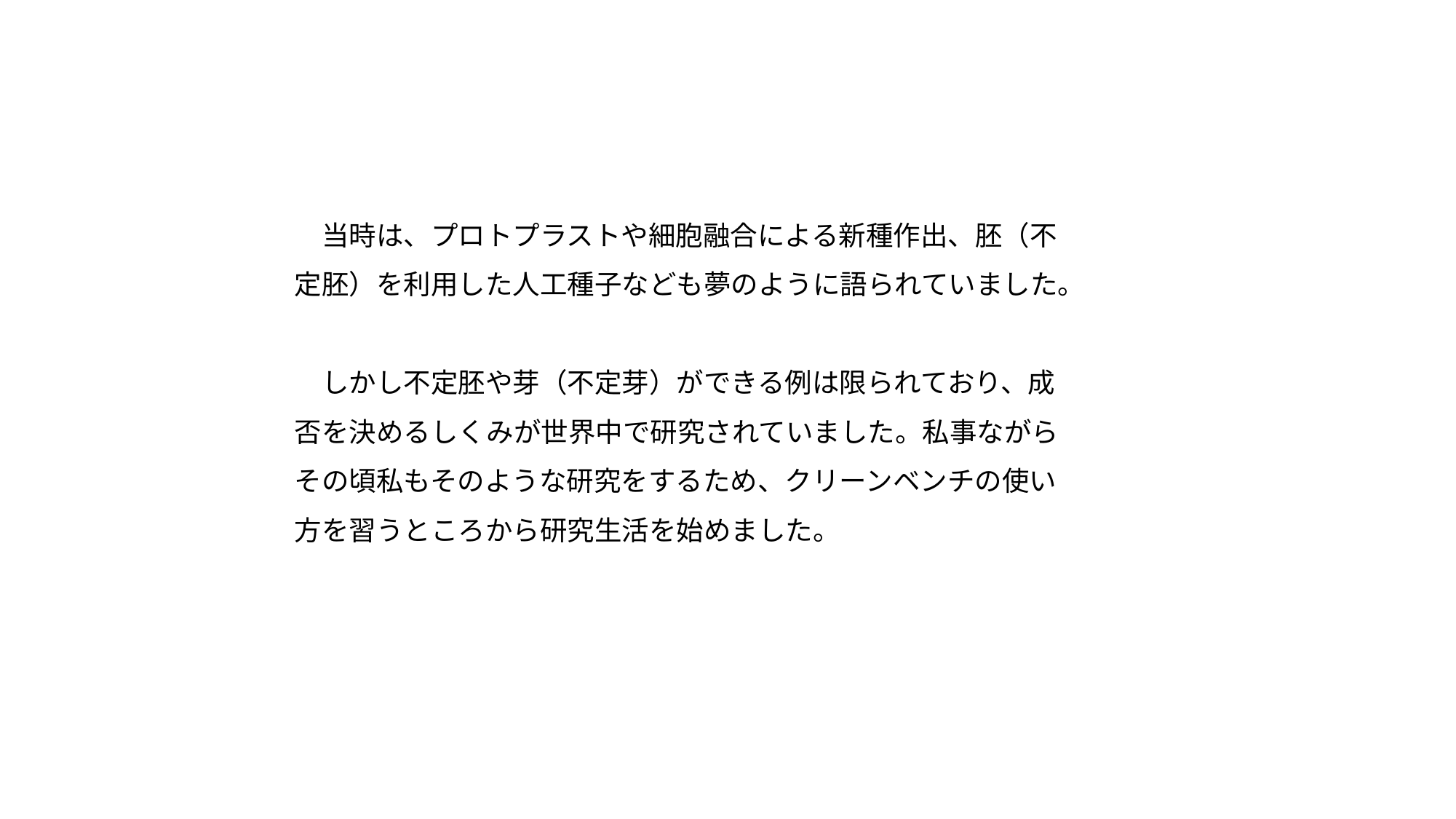

当時は、プロトプラストや細胞融合による新種作出、胚（不定胚）を利用した人工種子なども夢のように語られていました。

　しかし不定胚や芽（不定芽）ができる例は限られており、成否を決めるしくみが世界中で研究されていました。私事ながらその頃私もそのような研究をするため、クリーンベンチの使い方を習うところから研究生活を始めました。